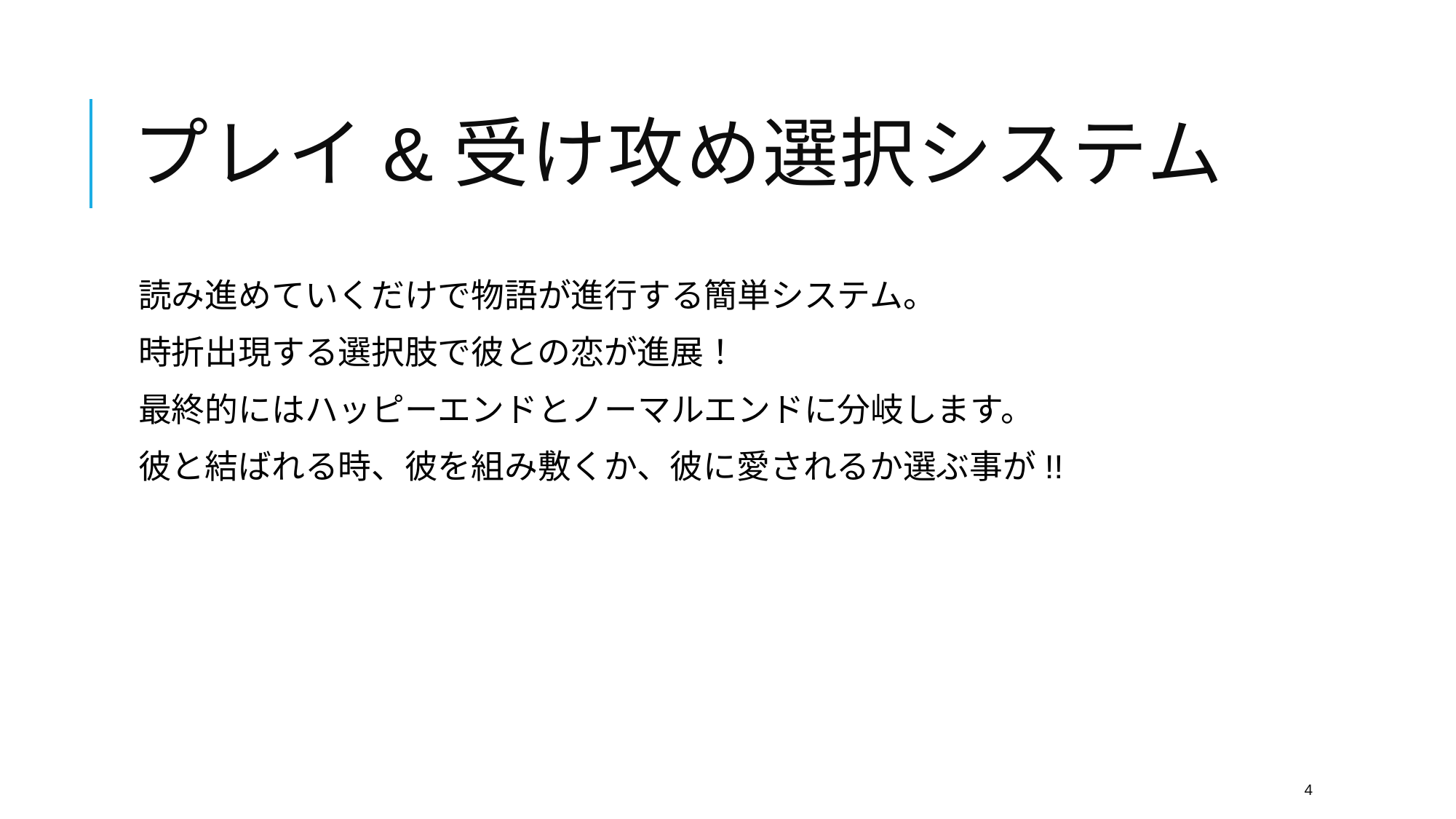

# プレイ&受け攻め選択システム
読み進めていくだけで物語が進行する簡単システム。
時折出現する選択肢で彼との恋が進展！
最終的にはハッピーエンドとノーマルエンドに分岐します。
彼と結ばれる時、彼を組み敷くか、彼に愛されるか選ぶ事が!!
4